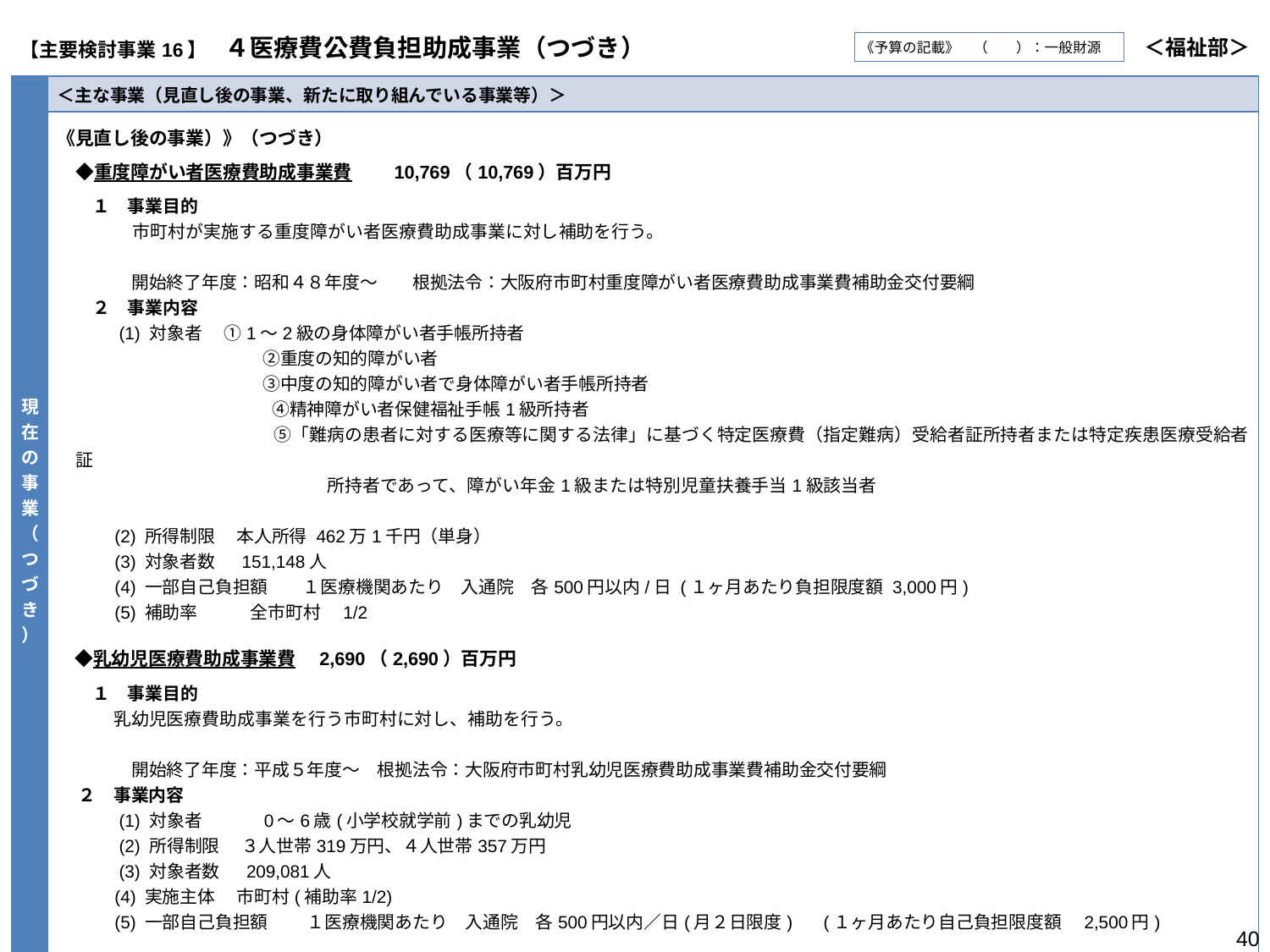

| 【主要検討事業16】　４医療費公費負担助成事業（つづき） | ＜福祉部＞ |
| --- | --- |
《予算の記載》　（　　）：一般財源
| 現在の事業（つづき） | ＜主な事業（見直し後の事業、新たに取り組んでいる事業等）＞ |
| --- | --- |
|  | 《見直し後の事業）》（つづき） 　◆重度障がい者医療費助成事業費　　10,769（10,769）百万円 　　１　事業目的 　　　　 市町村が実施する重度障がい者医療費助成事業に対し補助を行う。　　　　　　　　　　　　　　　　　　　　　　　　　　　　　　　　　　　　　　　　　　　　　 　 　　　　　　　　　　　　　　　　　　　　　　　　　　　　　　　　 　　　　 開始終了年度：昭和４８年度～　　根拠法令：大阪府市町村重度障がい者医療費助成事業費補助金交付要綱 　　２　事業内容 　　 　(1) 対象者 　①1～2級の身体障がい者手帳所持者 　　　 　　 　　　　　　②重度の知的障がい者 　　　 　　　 　　　　　③中度の知的障がい者で身体障がい者手帳所持者 　　　　　　　　 　　　　④精神障がい者保健福祉手帳1級所持者 　　　　　　　　　 　　　⑤「難病の患者に対する医療等に関する法律」に基づく特定医療費（指定難病）受給者証所持者または特定疾患医療受給者証 　　　　　　　　　　　　　　　 所持者であって、障がい年金1級または特別児童扶養手当1級該当者　　　　　　　　　　　　　　　　　　　　　　　　　　　　　　　　　　　 　 　(2) 所得制限 　本人所得 462万1千円（単身）　　　　　　　　　　　　　　　　　　　　　　　　　 　 　(3) 対象者数　 151,148人　　　　　　　　　　　　　　　　　　　　　　　　　　　　　　　　　 　 　(4) 一部自己負担額　　１医療機関あたり　入通院　各500円以内/日 (１ヶ月あたり負担限度額 3,000円)　　　　　　　　　　　　　　 　　(5) 補助率　　　全市町村　1/2　　　 　◆乳幼児医療費助成事業費　2,690（2,690）百万円 　 　　１　事業目的 　　 乳幼児医療費助成事業を行う市町村に対し、補助を行う。　　　　　　　　　　　　　　　　　　　　　　　　　　　　　 　　　　　　　　　　　　　　　　　　　　　　　　　　　　　　　　　　　　　　　　　　　　　　　 　　　　 開始終了年度：平成５年度～　根拠法令：大阪府市町村乳幼児医療費助成事業費補助金交付要綱 ２　事業内容 　　　 (1) 対象者　　　 0～6歳(小学校就学前)までの乳幼児　　　　　　　　　　　　　　　　　　　　　　　　　　　　　　　 　　　 (2) 所得制限　 ３人世帯319万円、４人世帯357万円　　　　　　　　　　　　　　　　　　　　　　　　　　　　　　 　　　 (3) 対象者数　 209,081人　　　　　　　　　　　　　　　　　　　　　　　　　　　　　　　　　　　　　　　　 　　 (4) 実施主体 　市町村(補助率1/2)　　　　　　　　　　　　　　　　　　　　　　　　　　　　　　　　 　　 (5) 一部自己負担額　　 １医療機関あたり　入通院　各500円以内／日(月２日限度)　 (１ヶ月あたり自己負担限度額　2,500円) |
40